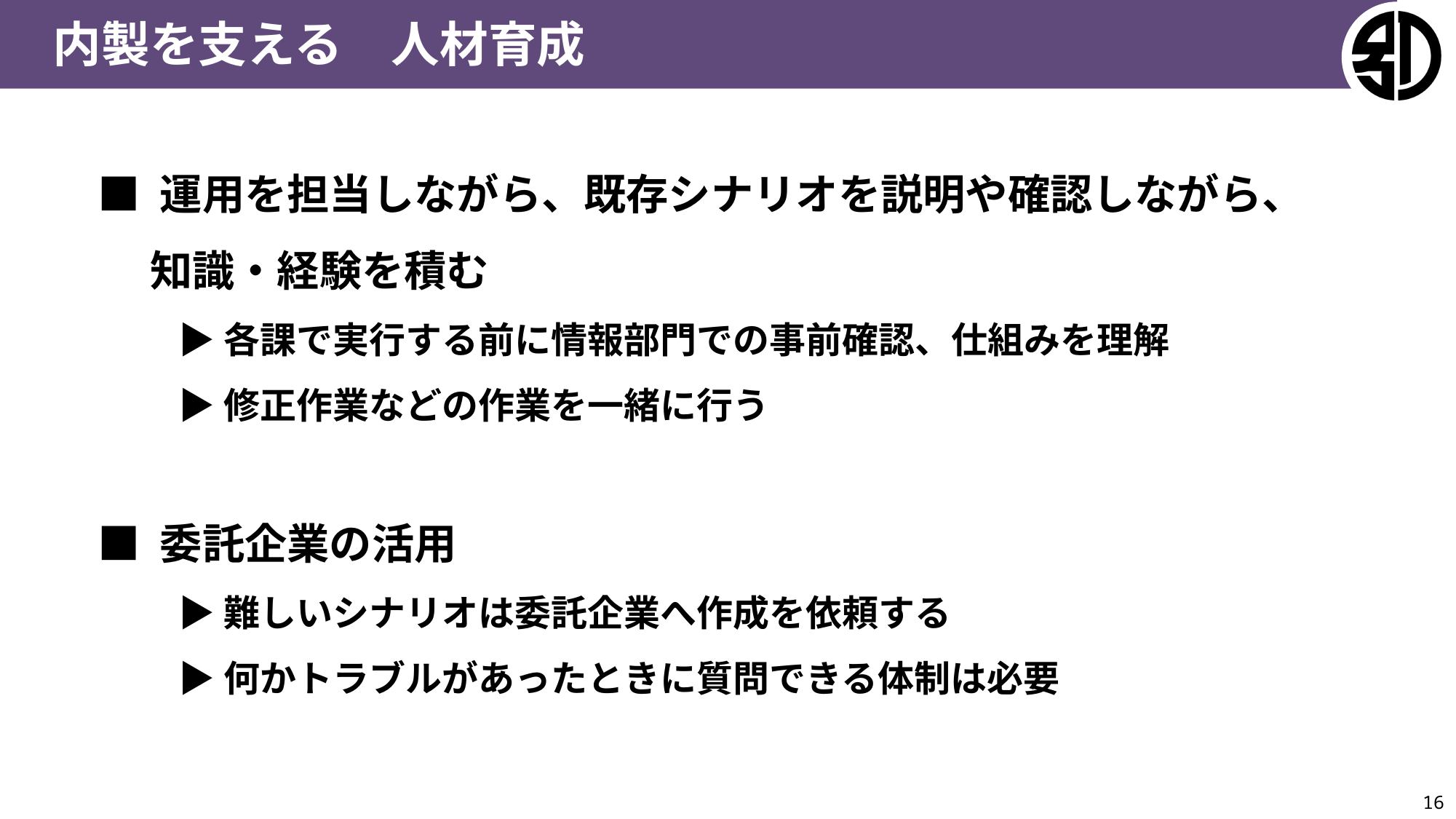

内製を支える　人材育成
■ 運用を担当しながら、既存シナリオを説明や確認しながら、
　 知識・経験を積む
　　 ▶ 各課で実行する前に情報部門での事前確認、仕組みを理解
　　 ▶ 修正作業などの作業を一緒に行う

■ 委託企業の活用
　　 ▶ 難しいシナリオは委託企業へ作成を依頼する
　　 ▶ 何かトラブルがあったときに質問できる体制は必要